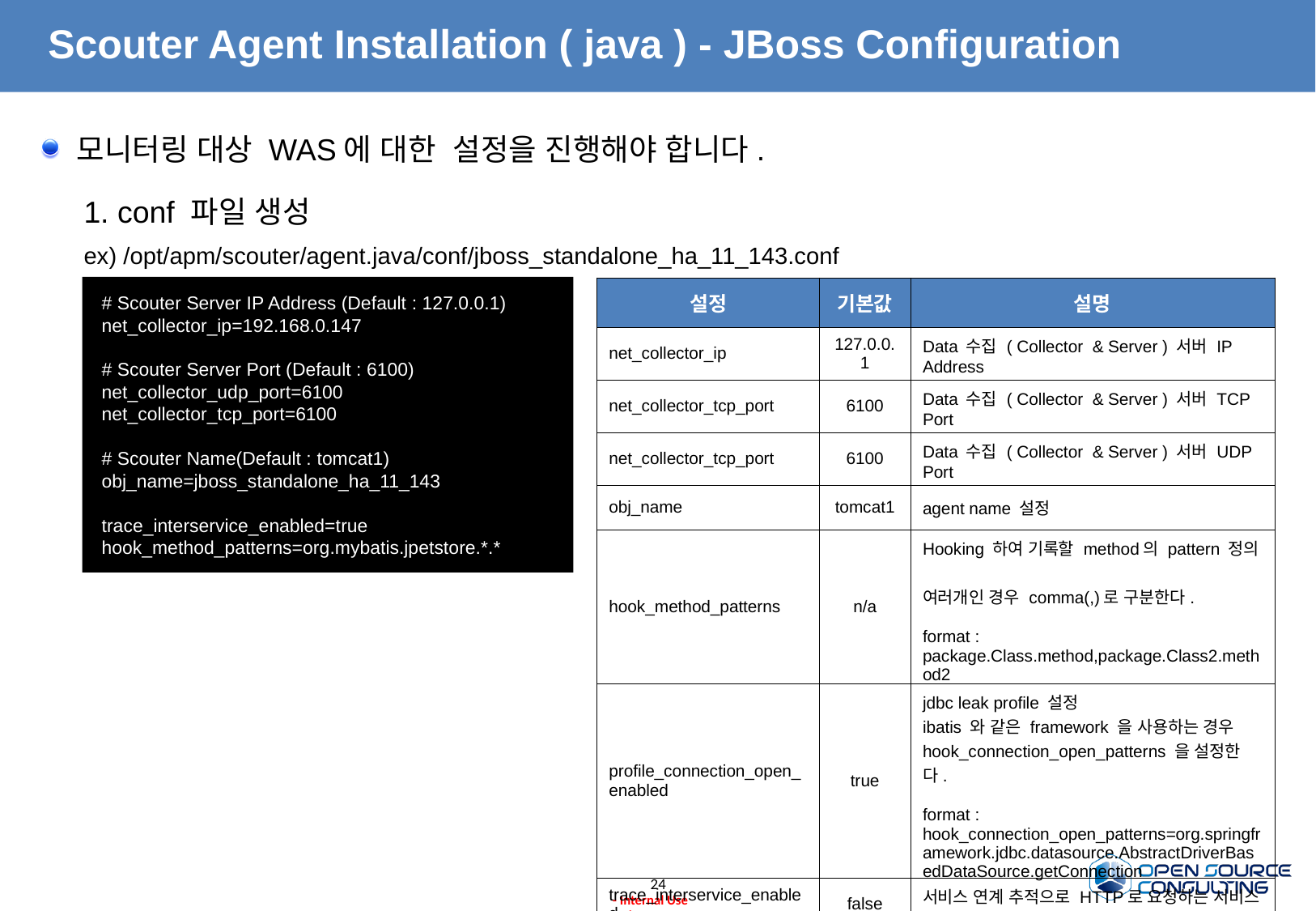

# Scouter Agent Installation ( java ) - JBoss Configuration
모니터링 대상 WAS에 대한  설정을 진행해야 합니다.
1. conf 파일 생성

ex) /opt/apm/scouter/agent.java/conf/jboss_standalone_ha_11_143.conf
# Scouter Server IP Address (Default : 127.0.0.1)
net_collector_ip=192.168.0.147

# Scouter Server Port (Default : 6100)
net_collector_udp_port=6100
net_collector_tcp_port=6100

# Scouter Name(Default : tomcat1)
obj_name=jboss_standalone_ha_11_143

trace_interservice_enabled=true
hook_method_patterns=org.mybatis.jpetstore.*.*
| 설정 | 기본값 | 설명 |
| --- | --- | --- |
| net\_collector\_ip | 127.0.0.1 | Data 수집 ( Collector & Server ) 서버 IP Address |
| net\_collector\_tcp\_port | 6100 | Data 수집 ( Collector & Server ) 서버 TCP Port |
| net\_collector\_tcp\_port | 6100 | Data 수집 ( Collector & Server ) 서버 UDP Port |
| obj\_name | tomcat1 | agent name 설정 |
| hook\_method\_patterns | n/a | Hooking 하여 기록할 method의 pattern 정의 여러개인 경우 comma(,)로 구분한다. format : package.Class.method,package.Class2.method2 |
| profile\_connection\_open\_enabled | true | jdbc leak profile 설정 ibatis 와 같은 framework 을 사용하는 경우 hook\_connection\_open\_patterns 을 설정한다. format : hook\_connection\_open\_patterns=org.springframework.jdbc.datasource.AbstractDriverBasedDataSource.getConnection |
| trace\_interservice\_enabled | false | 서비스 연계 추적으로 HTTP로 요청하는 서비스 간 연결 추적이 활성화 된다. |
24
- Internal Use Only -